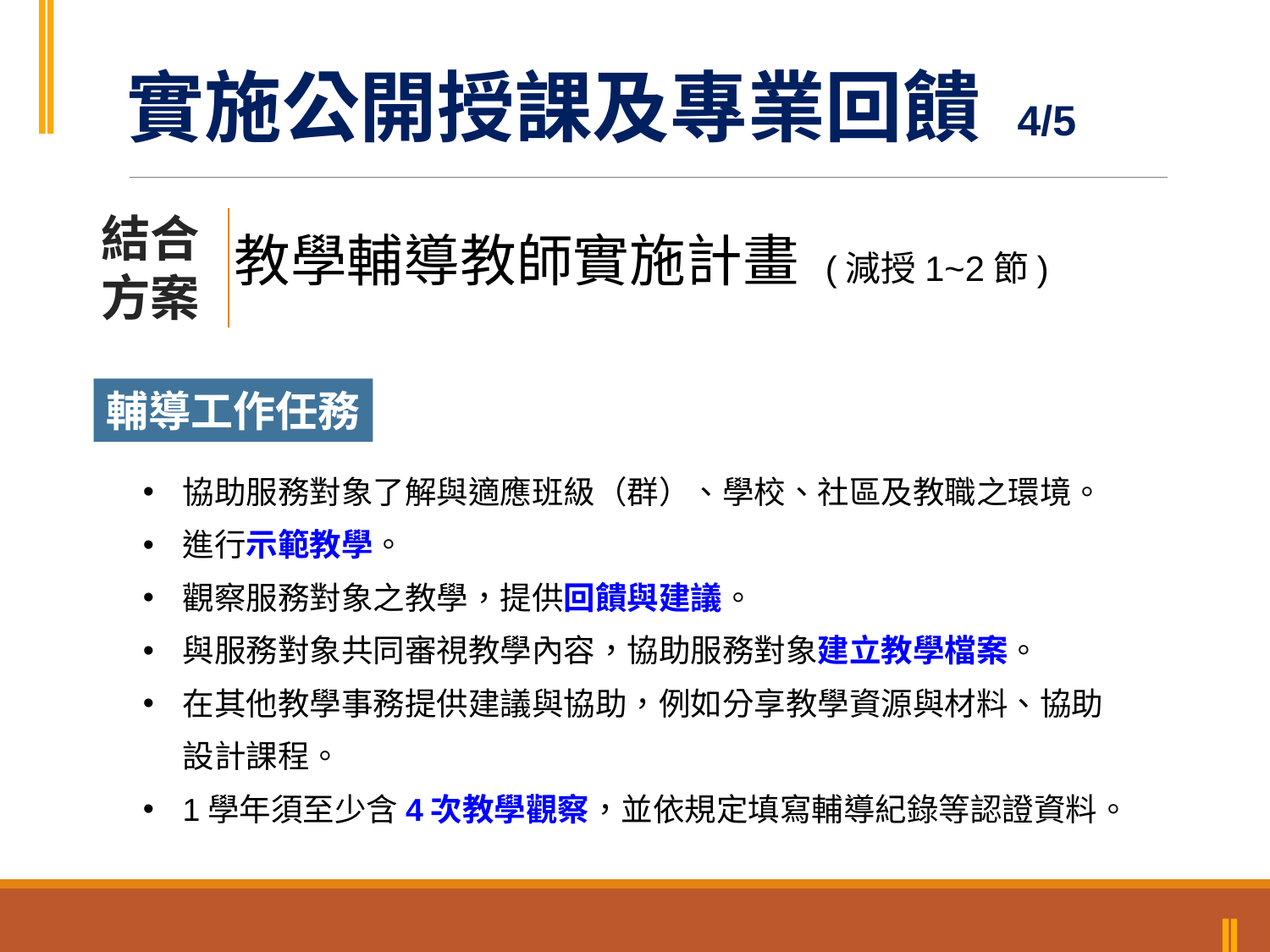

實施公開授課及專業回饋 4/5
結合方案
教學輔導教師實施計畫 (減授1~2節)
輔導工作任務
協助服務對象了解與適應班級（群）、學校、社區及教職之環境。
進行示範教學。
觀察服務對象之教學，提供回饋與建議。
與服務對象共同審視教學內容，協助服務對象建立教學檔案。
在其他教學事務提供建議與協助，例如分享教學資源與材料、協助設計課程。
1學年須至少含4次教學觀察，並依規定填寫輔導紀錄等認證資料。